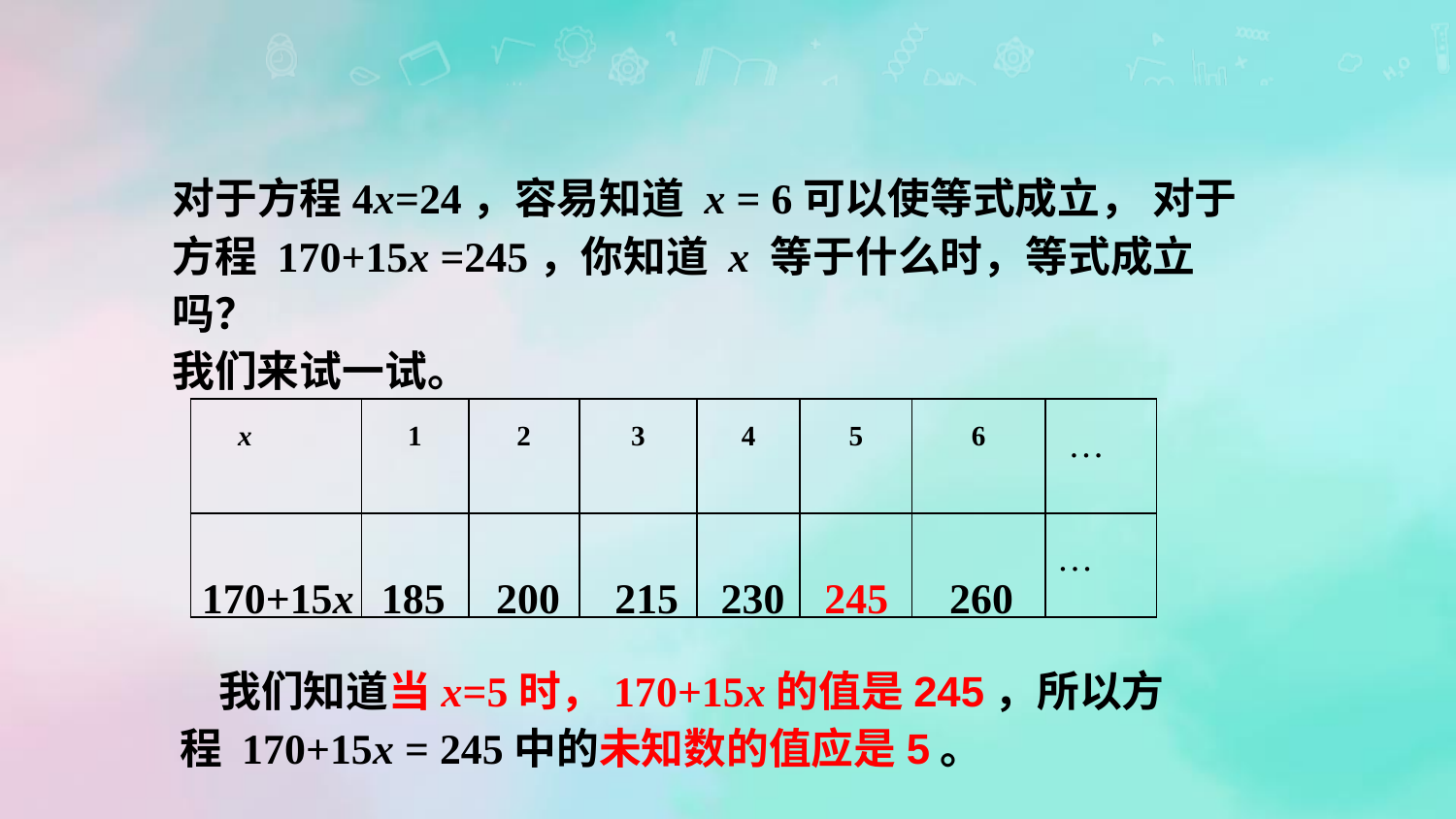

对于方程4x=24，容易知道 x = 6可以使等式成立， 对于方程 170+15x =245，你知道 x 等于什么时，等式成立吗？
我们来试一试。
| x | 1 | 2 | 3 | 4 | 5 | 6 | … |  |
| --- | --- | --- | --- | --- | --- | --- | --- | --- |
|  |  |  |  |  |  |  | … |  |
170+15x
185
200
215
230
245
260
   我们知道当x=5时，170+15x的值是245，所以方程 170+15x = 245中的未知数的值应是5。